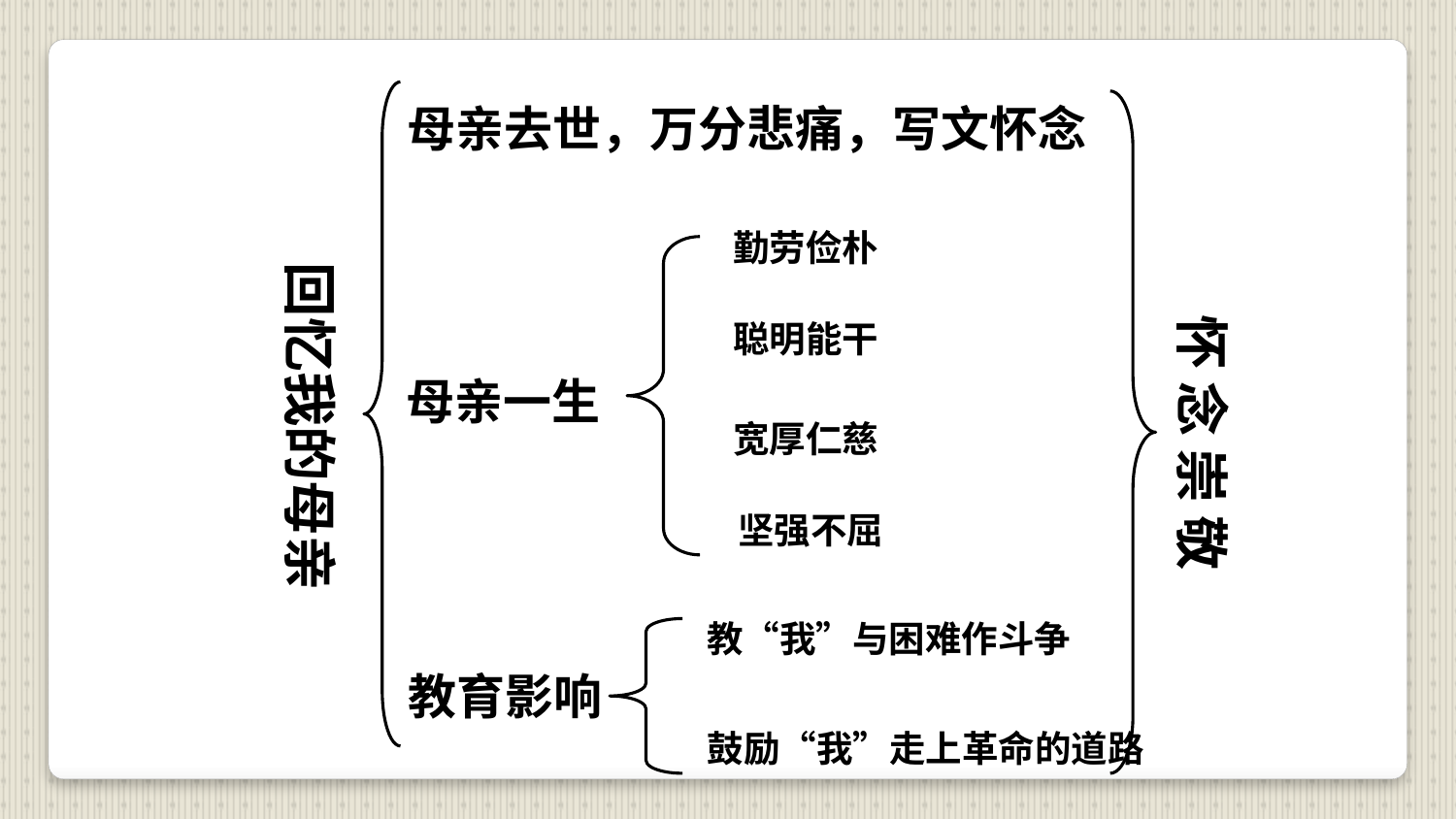

母亲去世，万分悲痛，写文怀念

勤劳俭朴

回忆我的母亲
怀 念 崇 敬
聪明能干
母亲一生
宽厚仁慈
坚强不屈
教“我”与困难作斗争

教育影响
鼓励“我”走上革命的道路